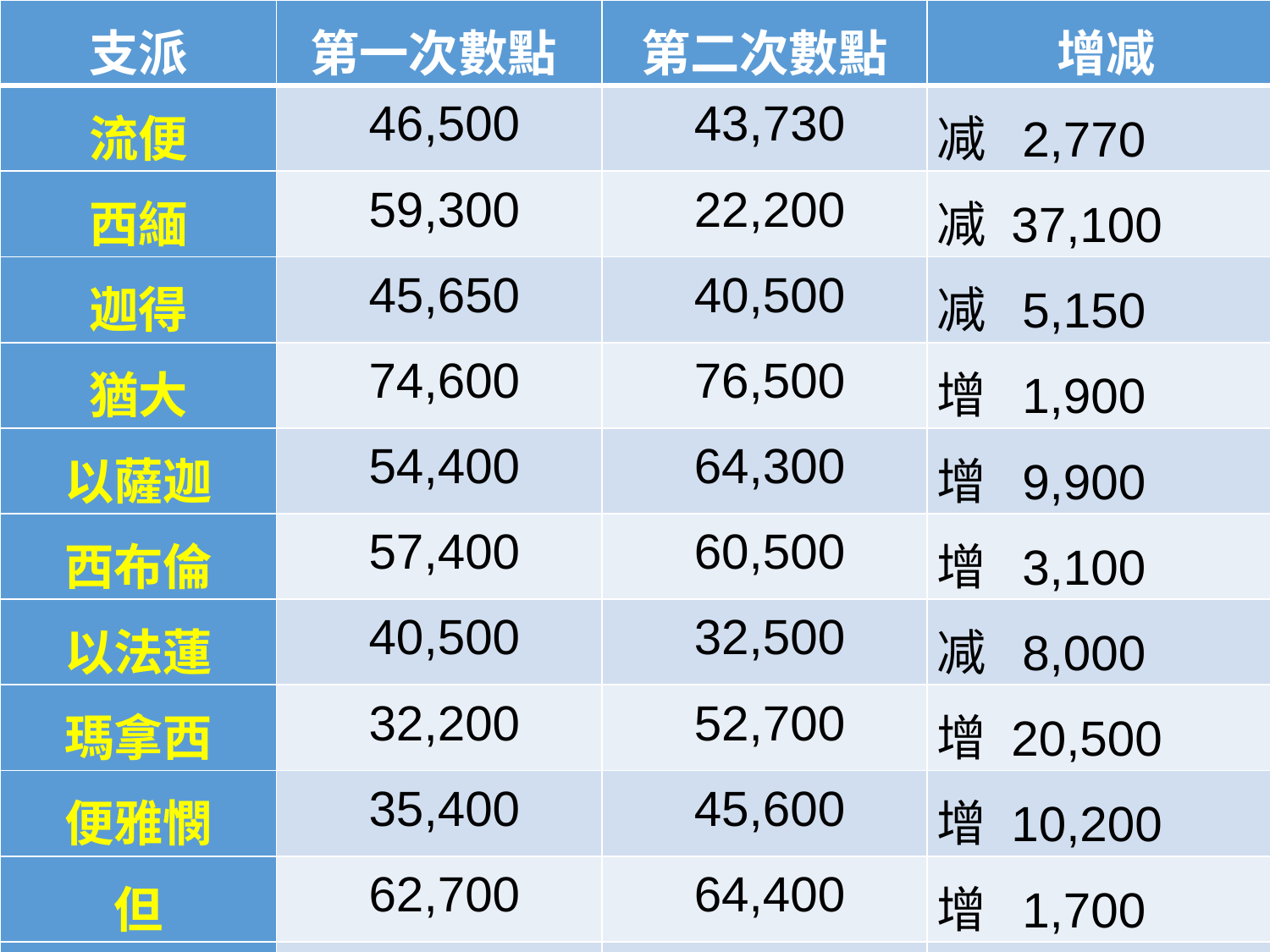

| 支派 | 第一次數點 | 第二次數點 | 增减 |
| --- | --- | --- | --- |
| 流便 | 46,500 | 43,730 | 减 2,770 |
| 西緬 | 59,300 | 22,200 | 减 37,100 |
| 迦得 | 45,650 | 40,500 | 减 5,150 |
| 猶大 | 74,600 | 76,500 | 增 1,900 |
| 以薩迦 | 54,400 | 64,300 | 增 9,900 |
| 西布倫 | 57,400 | 60,500 | 增 3,100 |
| 以法蓮 | 40,500 | 32,500 | 减 8,000 |
| 瑪拿西 | 32,200 | 52,700 | 增 20,500 |
| 便雅憫 | 35,400 | 45,600 | 增 10,200 |
| 但 | 62,700 | 64,400 | 增 1,700 |
| 亞設 | 41,500 | 53,400 | 增 11,900 |
| 拿弗他利 | 53,400 | 45,400 | 减 8,000 |
| 總計 | 603,550 | 601,730 | 减 1,820 |